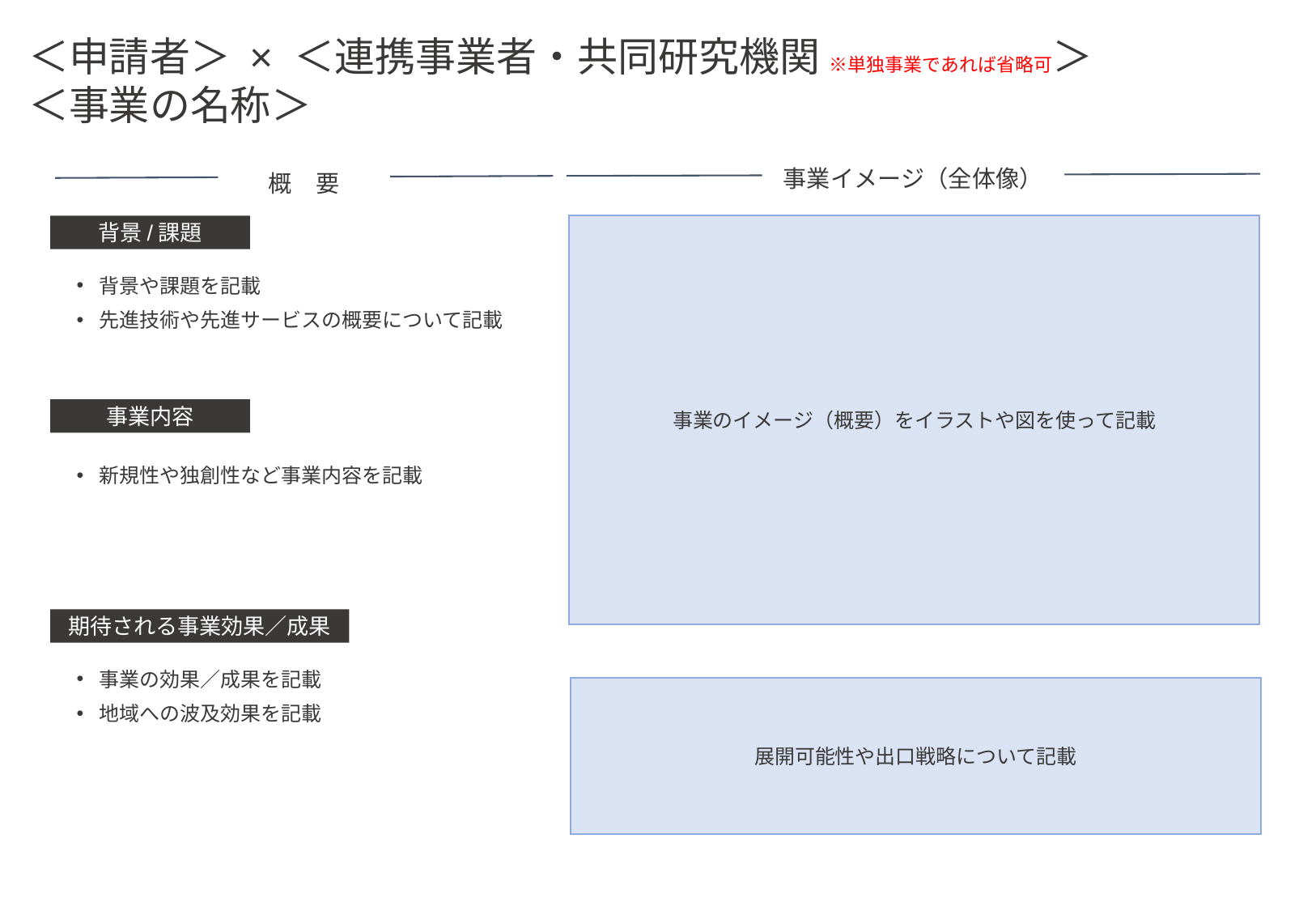

＜申請者＞ × ＜連携事業者・共同研究機関 ※単独事業であれば省略可＞
＜事業の名称＞
事業イメージ（全体像）
概　要
背景/課題
事業のイメージ（概要）をイラストや図を使って記載
背景や課題を記載
先進技術や先進サービスの概要について記載
事業内容
新規性や独創性など事業内容を記載
期待される事業効果／成果
事業の効果／成果を記載
地域への波及効果を記載
展開可能性や出口戦略について記載